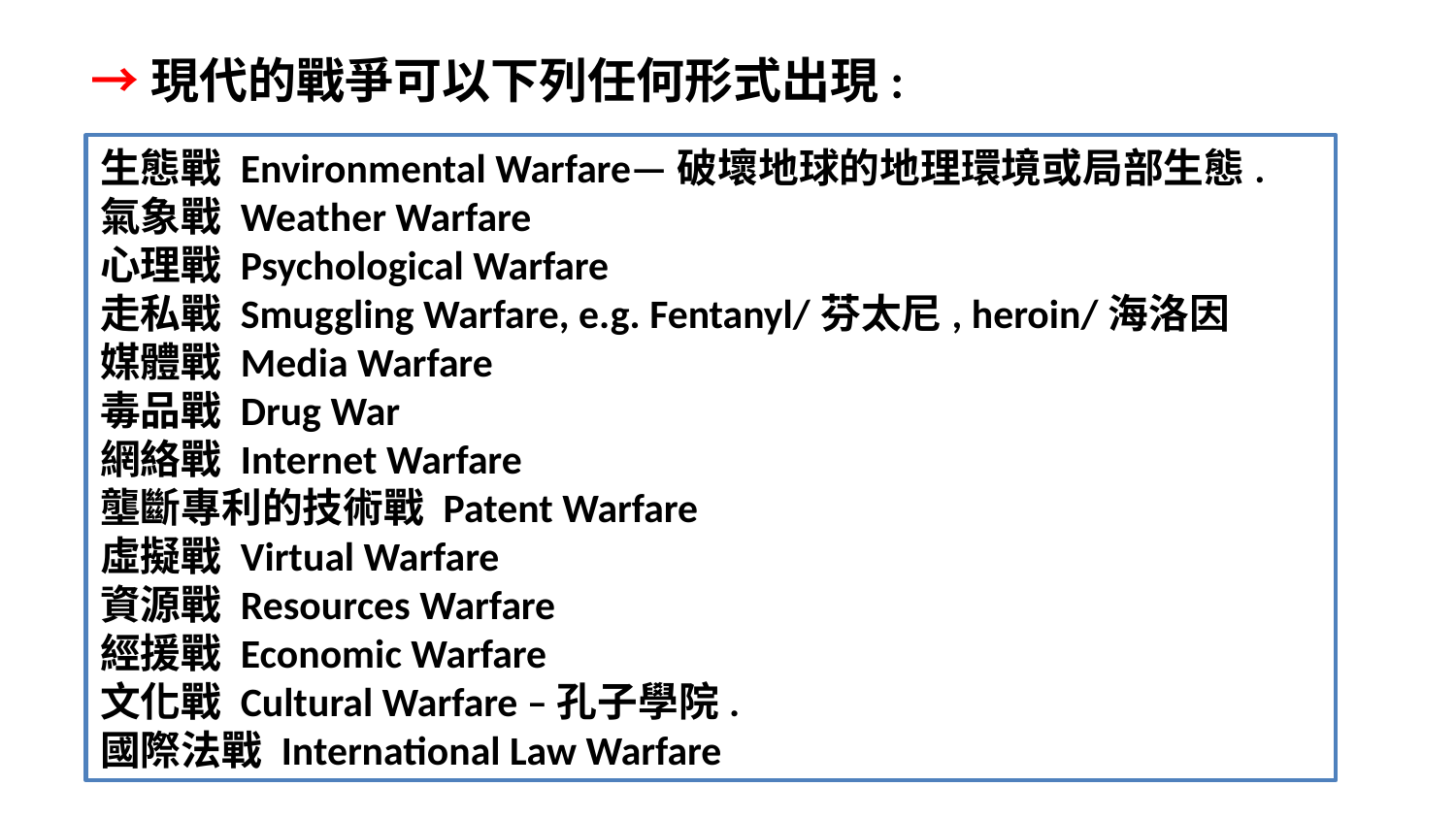

→現代的戰爭可以下列任何形式出現:
生態戰 Environmental Warfare—破壞地球的地理環境或局部生態.
氣象戰 Weather Warfare
心理戰 Psychological Warfare
走私戰 Smuggling Warfare, e.g. Fentanyl/芬太尼, heroin/海洛因
媒體戰 Media Warfare
毒品戰 Drug War
網絡戰 Internet Warfare
壟斷專利的技術戰 Patent Warfare
虛擬戰 Virtual Warfare
資源戰 Resources Warfare
經援戰 Economic Warfare
文化戰 Cultural Warfare –孔子學院.
國際法戰 International Law Warfare